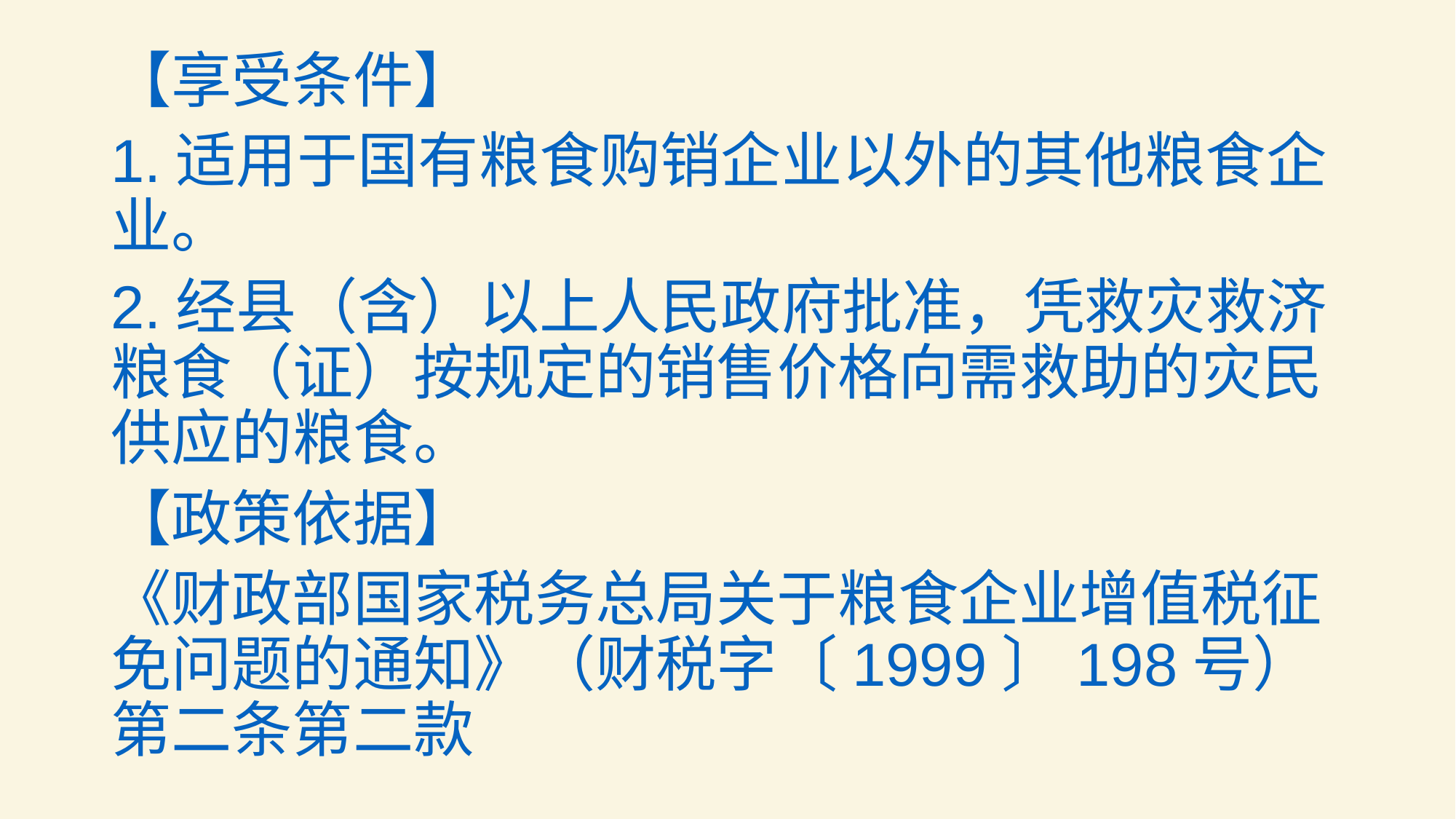

【享受条件】
1.适用于国有粮食购销企业以外的其他粮食企业。
2.经县（含）以上人民政府批准，凭救灾救济粮食（证）按规定的销售价格向需救助的灾民供应的粮食。
【政策依据】
《财政部国家税务总局关于粮食企业增值税征免问题的通知》（财税字〔1999〕198号）第二条第二款